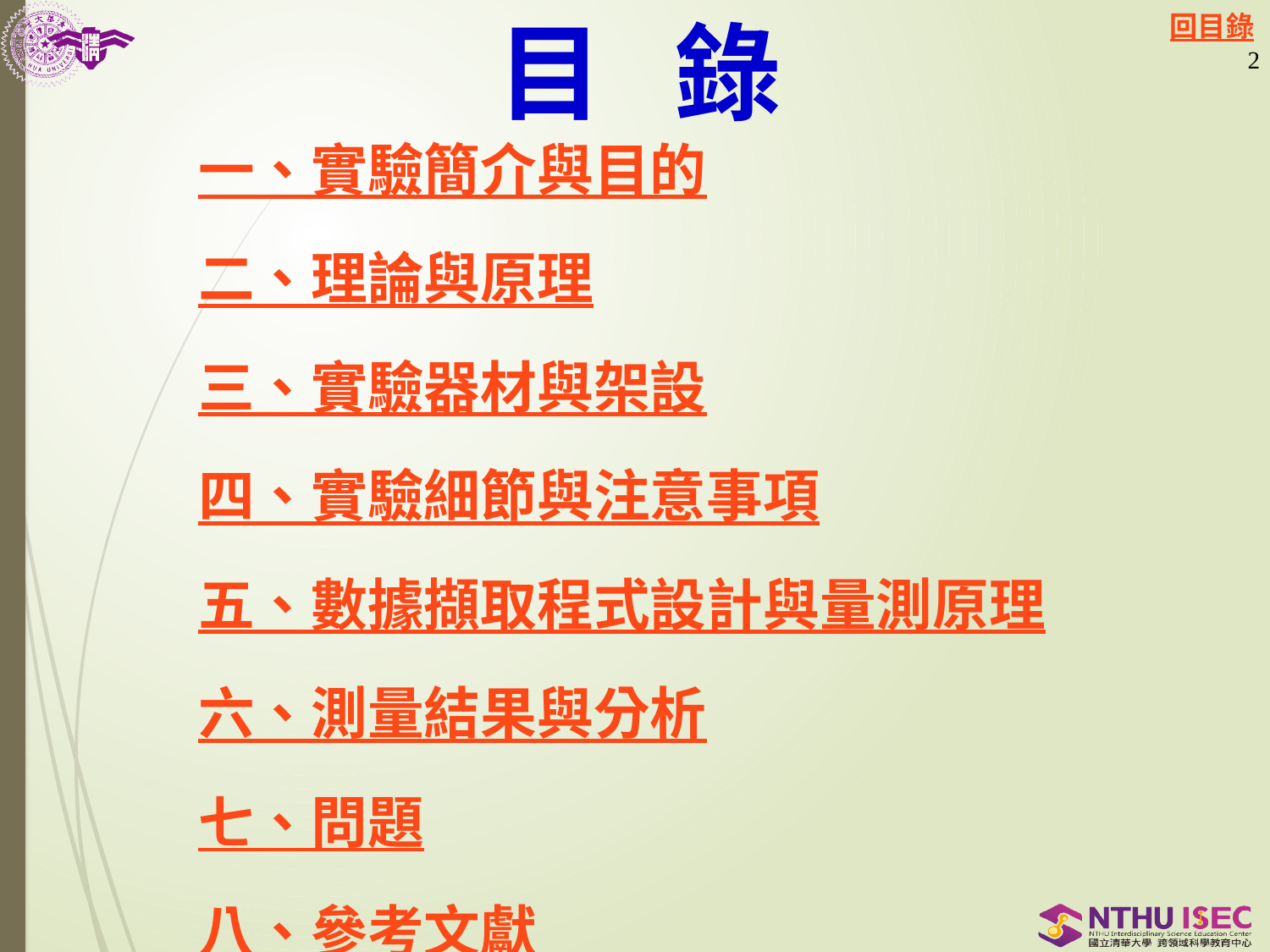

# 目   錄
2
一、實驗簡介與目的
二、理論與原理
三、實驗器材與架設
四、實驗細節與注意事項
五、數據擷取程式設計與量測原理
六、測量結果與分析
七、問題
八、參考文獻